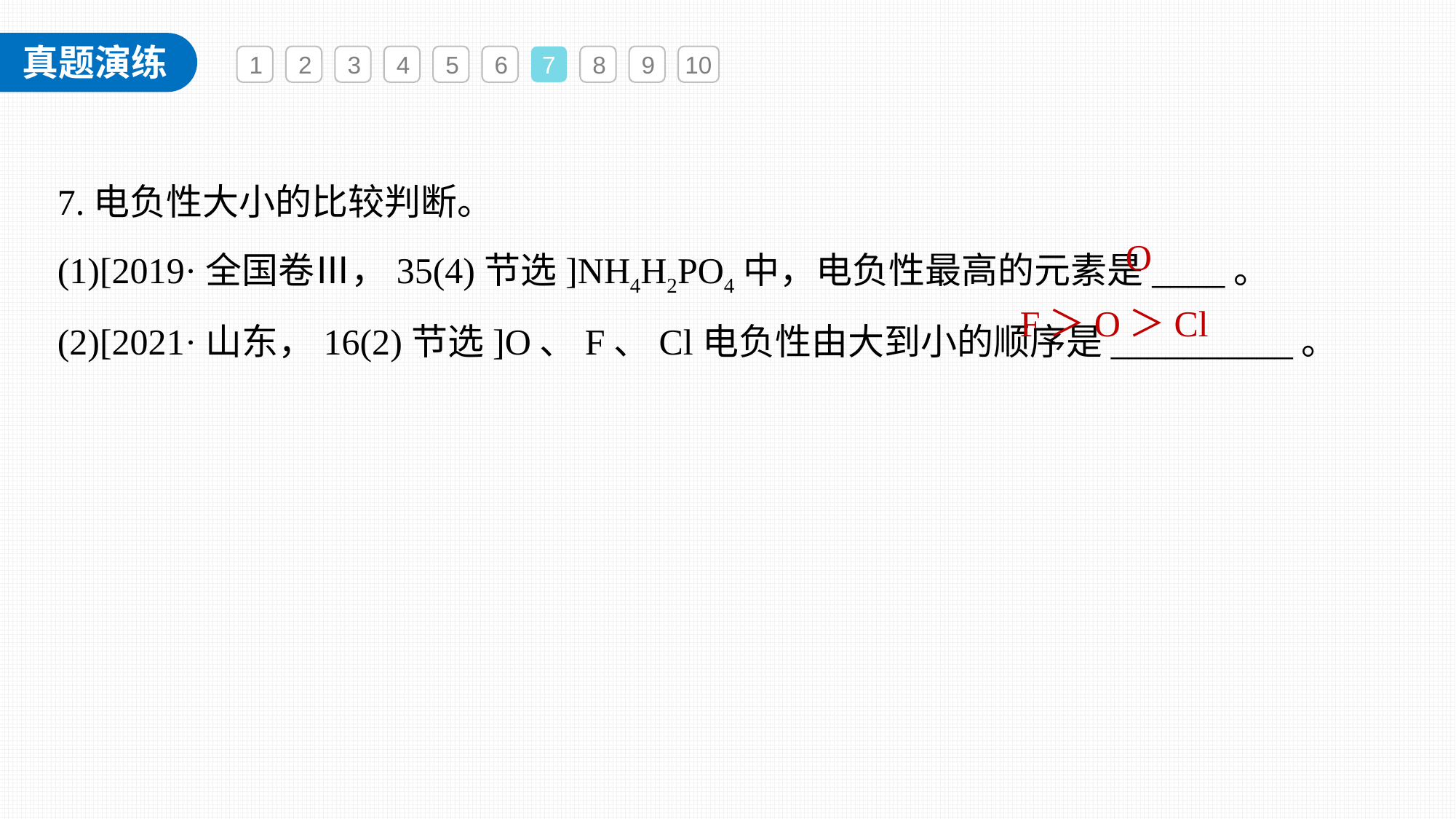

1
2
3
4
5
6
7
8
9
10
7.电负性大小的比较判断。
(1)[2019·全国卷Ⅲ，35(4)节选]NH4H2PO4中，电负性最高的元素是____。
(2)[2021·山东，16(2)节选]O、F、Cl电负性由大到小的顺序是__________。
O
F＞O＞Cl